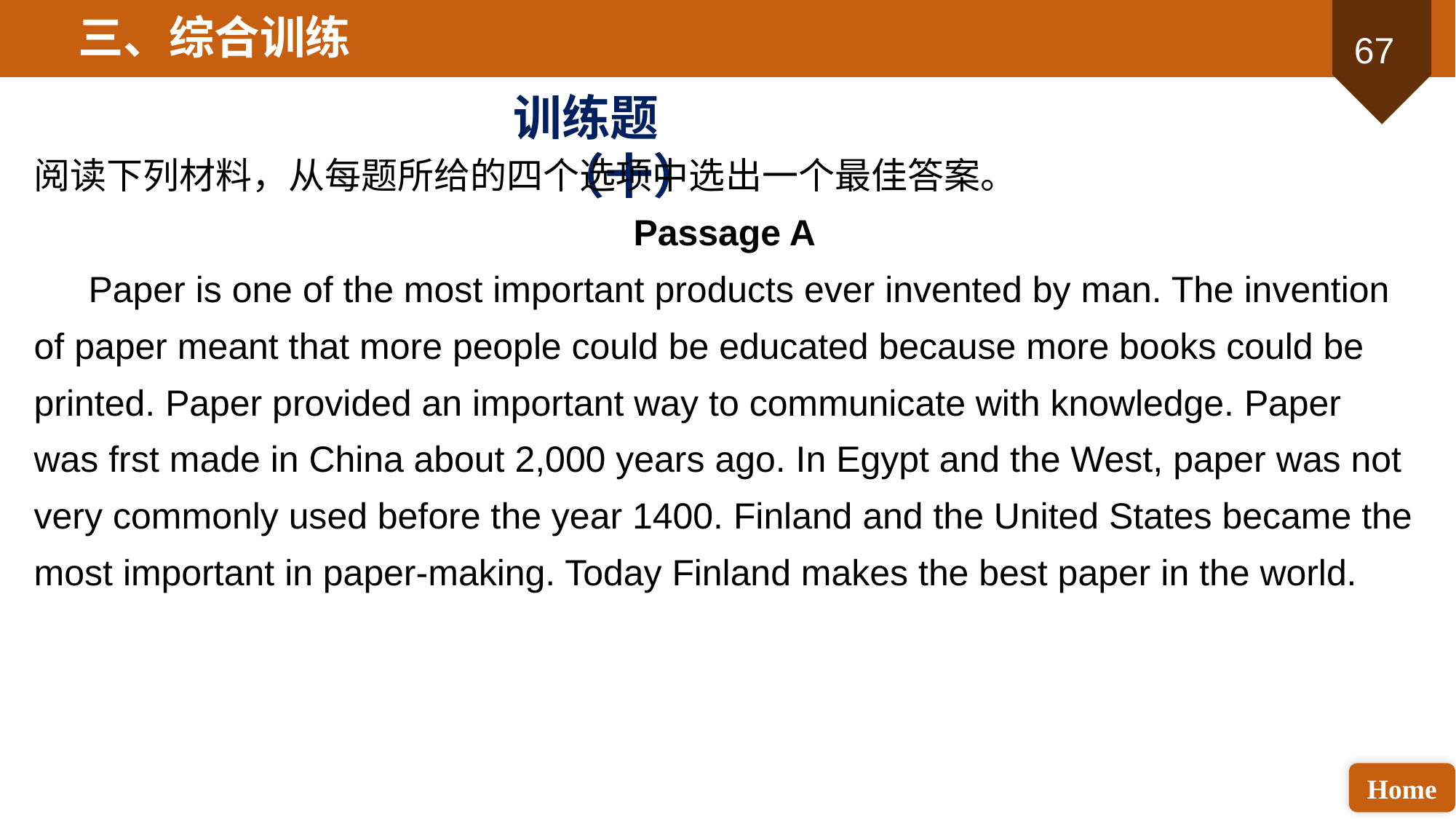

三、综合训练
训练题（十）
阅读下列材料，从每题所给的四个选项中选出一个最佳答案。
Passage A
Paper is one of the most important products ever invented by man. The invention of paper meant that more people could be educated because more books could be printed. Paper provided an important way to communicate with knowledge. Paper was frst made in China about 2,000 years ago. In Egypt and the West, paper was not very commonly used before the year 1400. Finland and the United States became the most important in paper-making. Today Finland makes the best paper in the world.